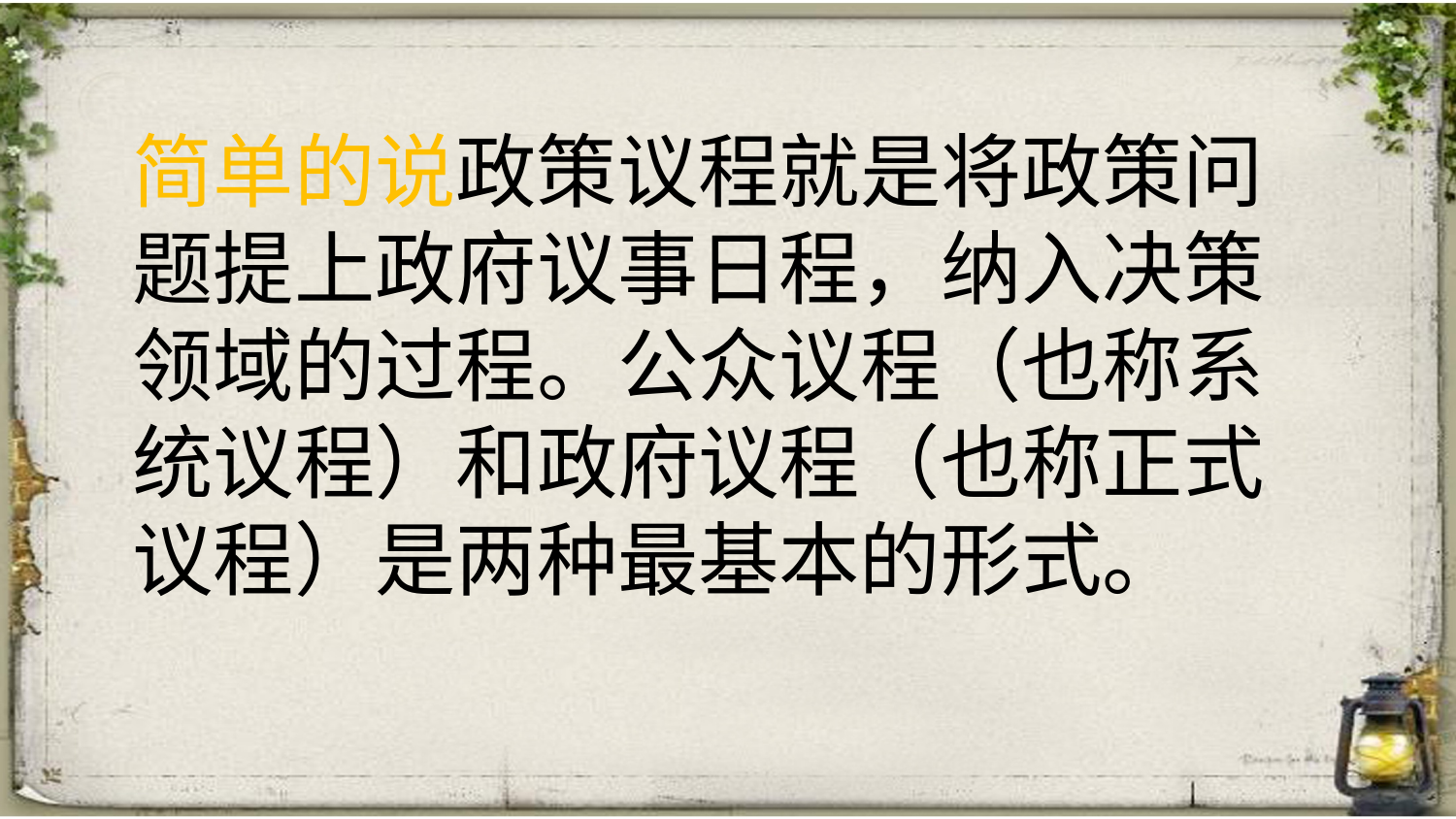

简单的说政策议程就是将政策问题提上政府议事日程，纳入决策领域的过程。公众议程（也称系统议程）和政府议程（也称正式议程）是两种最基本的形式。